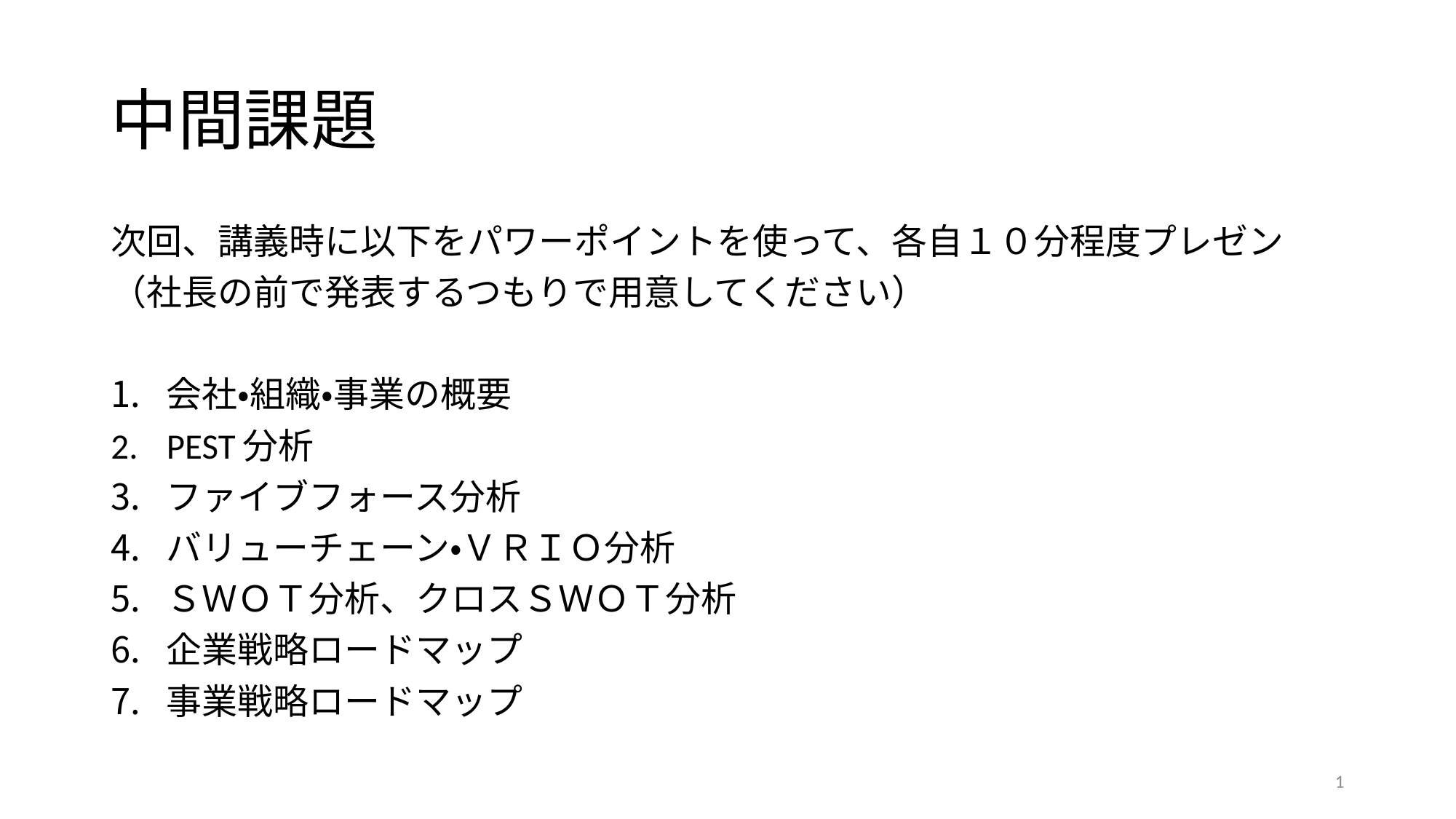

# 中間課題
次回、講義時に以下をパワーポイントを使って、各自１０分程度プレゼン
（社長の前で発表するつもりで用意してください）

会社・組織・事業の概要
PEST分析
ファイブフォース分析
バリューチェーン・ＶＲＩＯ分析
ＳＷＯＴ分析、クロスＳＷＯＴ分析
企業戦略ロードマップ
事業戦略ロードマップ
1